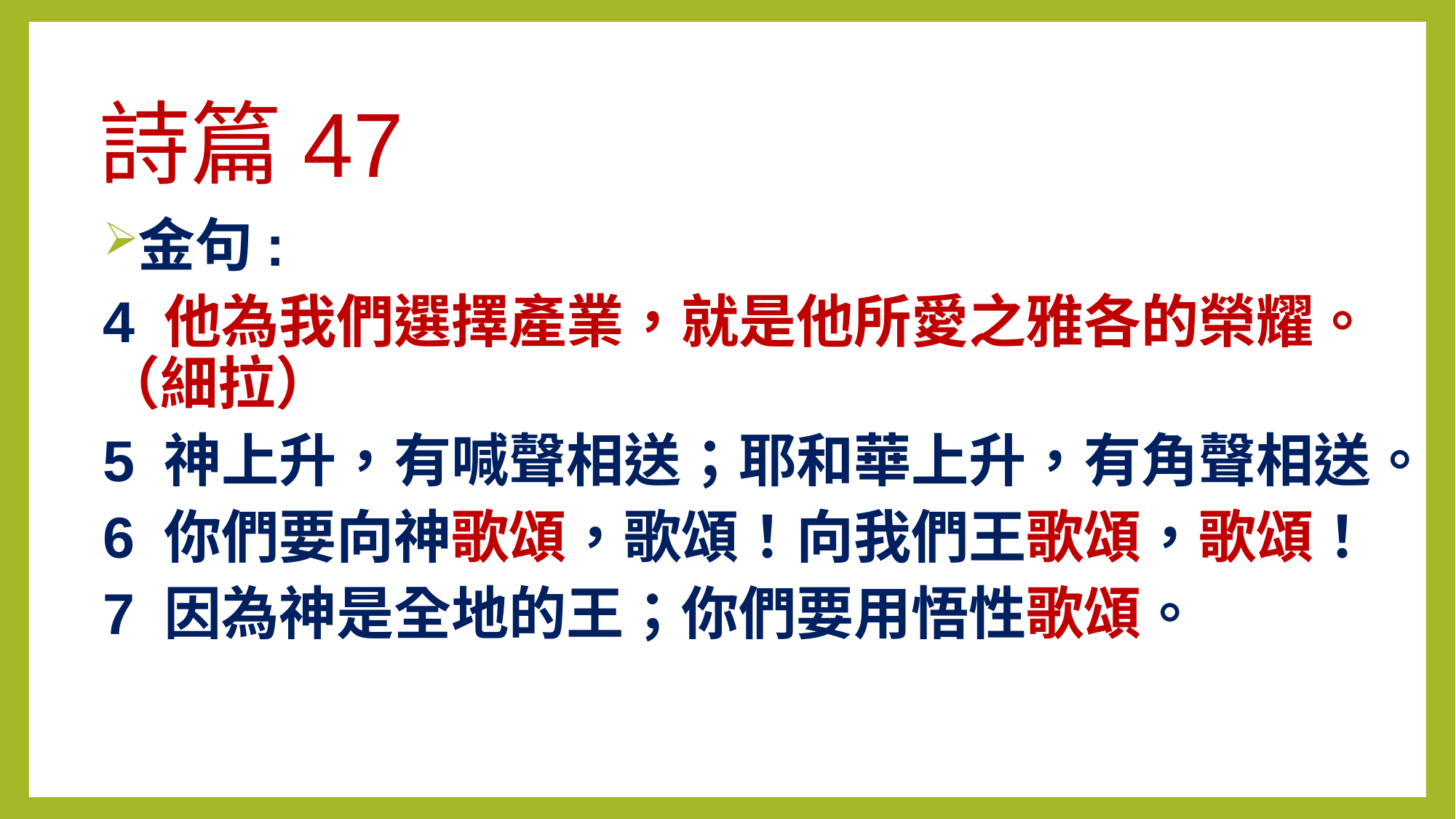

# 詩篇47
金句:
4 他為我們選擇產業，就是他所愛之雅各的榮耀。（細拉）
5 神上升，有喊聲相送；耶和華上升，有角聲相送。
6 你們要向神歌頌，歌頌！向我們王歌頌，歌頌！
7 因為神是全地的王；你們要用悟性歌頌。